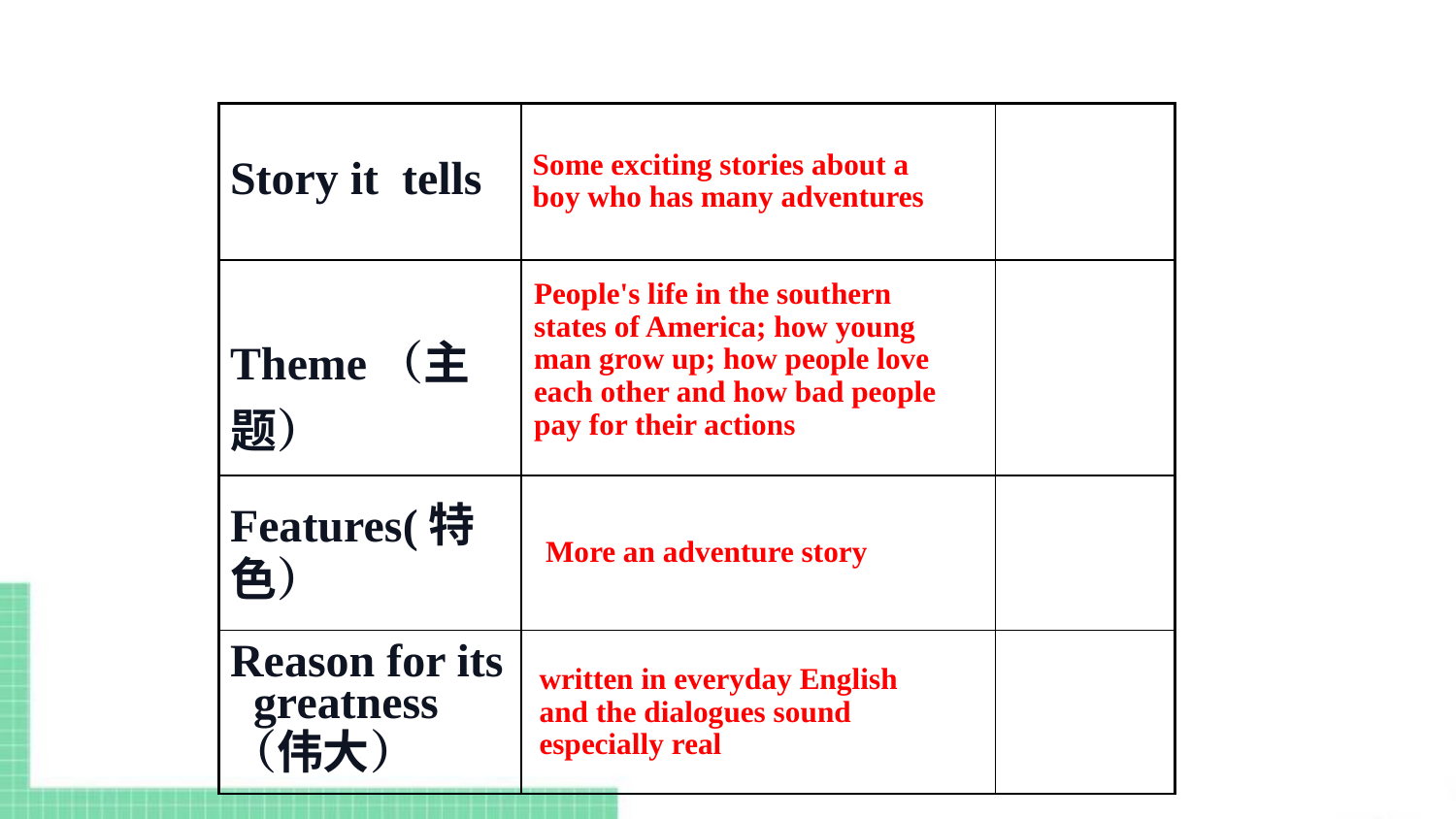

| Story it tells |  |  |
| --- | --- | --- |
| Theme（主题） |  |  |
| Features(特色） |  |  |
| Reason for its greatness （伟大） |  |  |
Some exciting stories about a boy who has many adventures
People's life in the southern states of America; how young man grow up; how people love each other and how bad people pay for their actions
More an adventure story
written in everyday English and the dialogues sound especially real